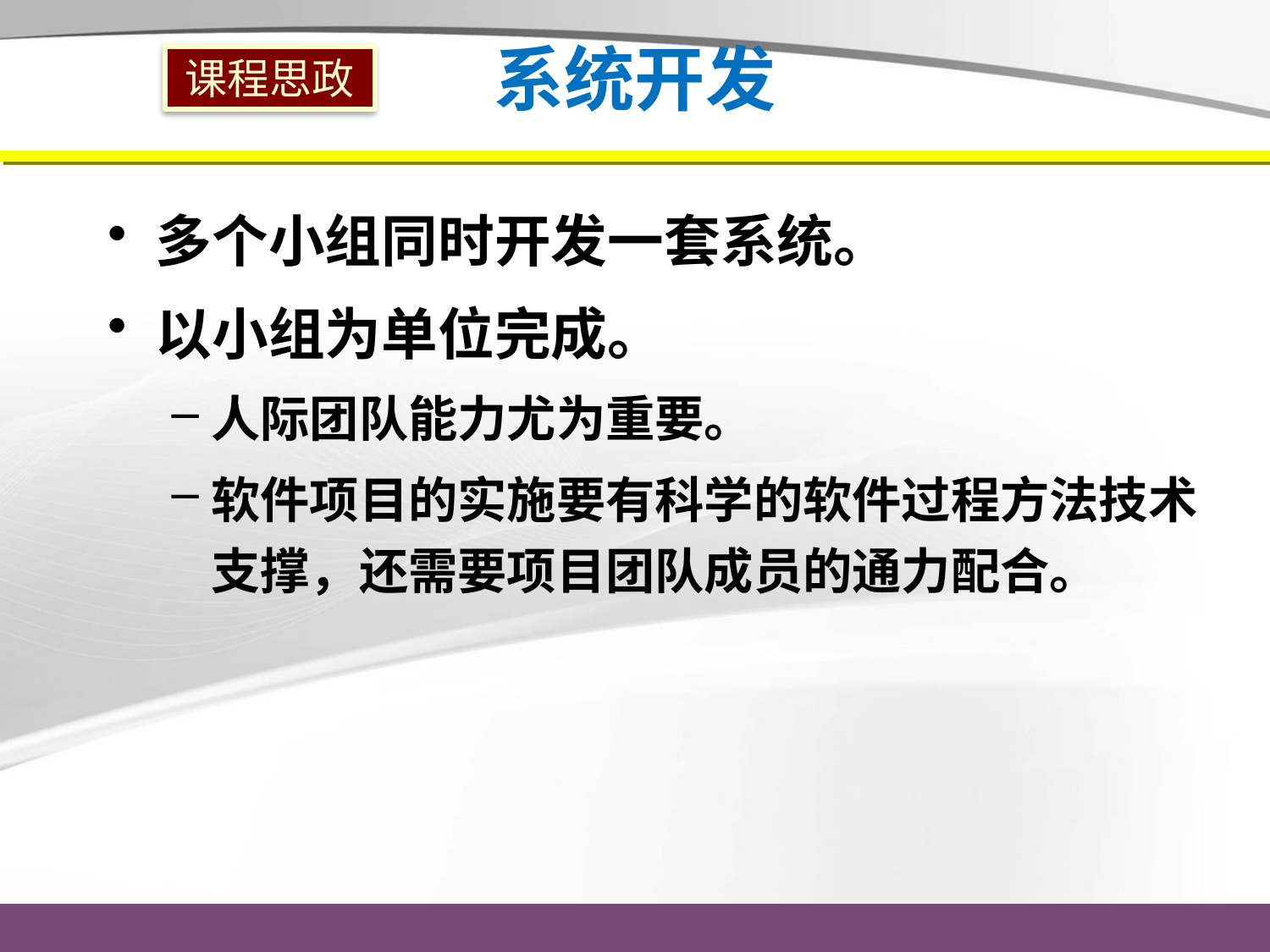

# 系统开发
课程思政
多个小组同时开发一套系统。
以小组为单位完成。
人际团队能力尤为重要。
软件项目的实施要有科学的软件过程方法技术支撑，还需要项目团队成员的通力配合。